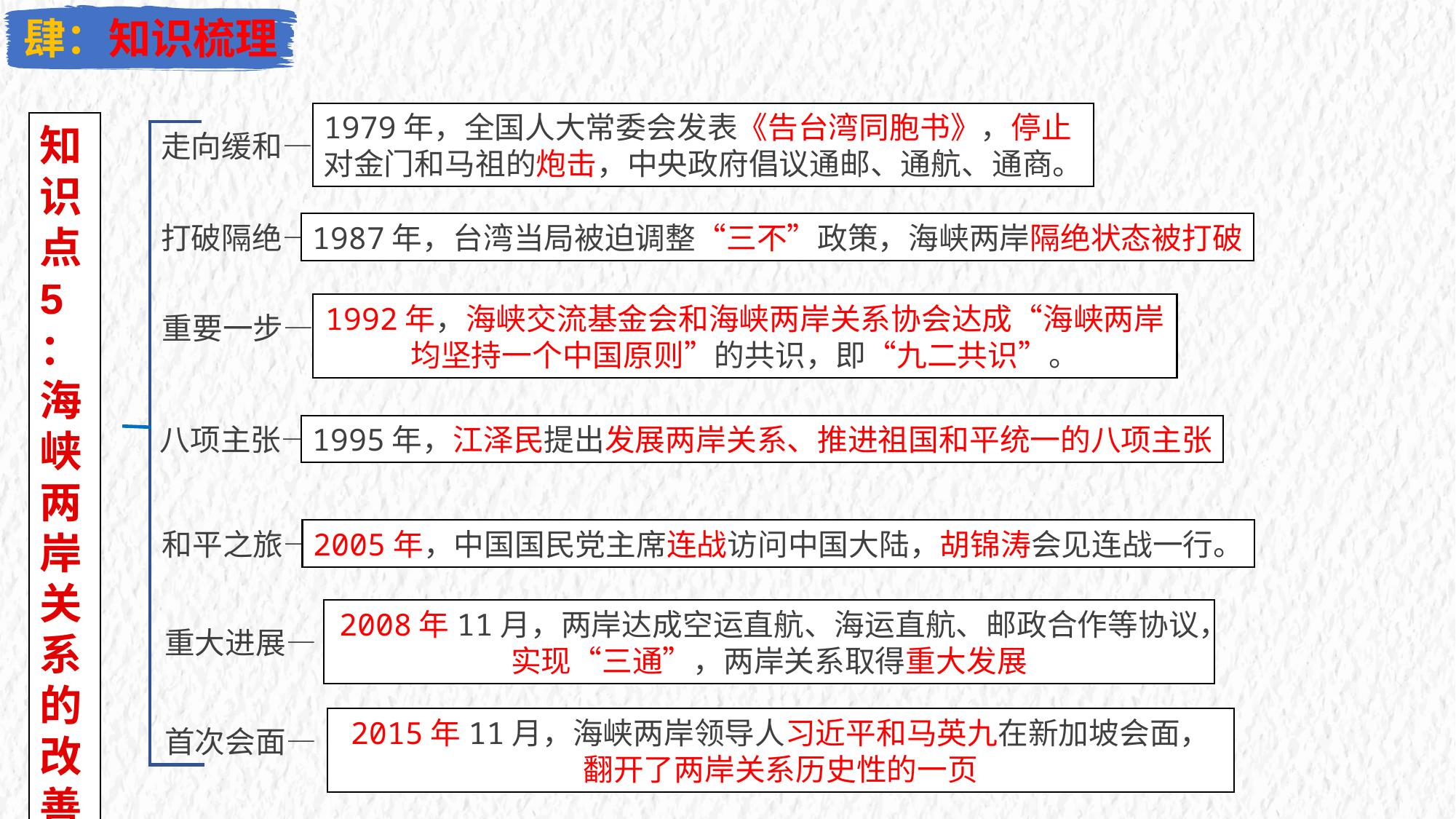

肆：知识梳理
1979年，全国人大常委会发表《告台湾同胞书》，停止对金门和马祖的炮击，中央政府倡议通邮、通航、通商。
知识点5：海峡两岸关系的改善

走向缓和—
打破隔绝—
1987年，台湾当局被迫调整“三不”政策，海峡两岸隔绝状态被打破
1992年，海峡交流基金会和海峡两岸关系协会达成“海峡两岸均坚持一个中国原则”的共识，即“九二共识”。
重要一步—
八项主张—
1995年，江泽民提出发展两岸关系、推进祖国和平统一的八项主张
和平之旅—
2005年，中国国民党主席连战访问中国大陆，胡锦涛会见连战一行。
2008年11月，两岸达成空运直航、海运直航、邮政合作等协议，实现“三通”，两岸关系取得重大发展
重大进展—
2015年11月，海峡两岸领导人习近平和马英九在新加坡会面，翻开了两岸关系历史性的一页
首次会面—